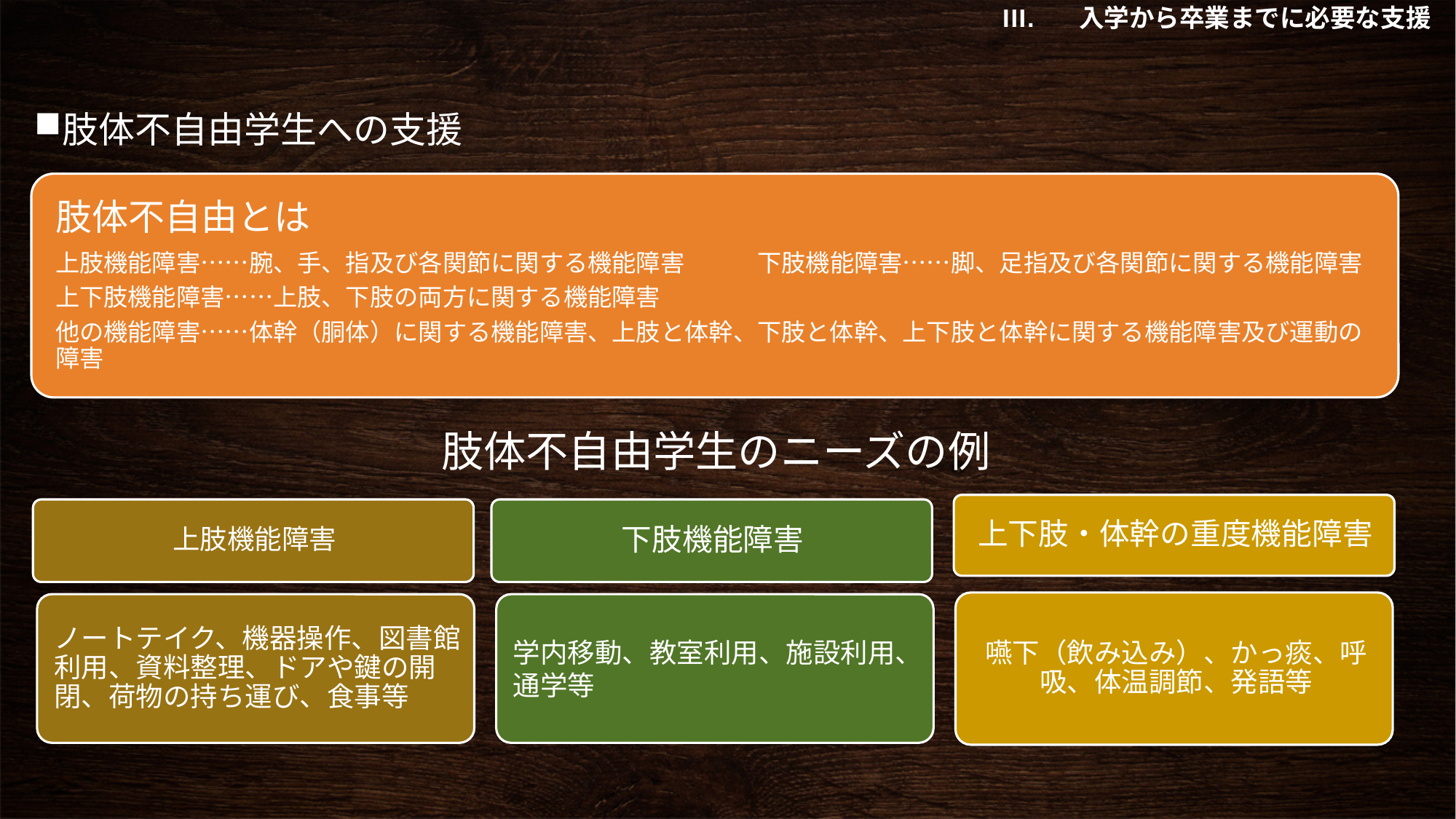

入学から卒業までに必要な支援
肢体不自由学生への支援
肢体不自由とは
上肢機能障害……腕、手、指及び各関節に関する機能障害　　　下肢機能障害……脚、足指及び各関節に関する機能障害
上下肢機能障害……上肢、下肢の両方に関する機能障害
他の機能障害……体幹（胴体）に関する機能障害、上肢と体幹、下肢と体幹、上下肢と体幹に関する機能障害及び運動の障害
肢体不自由学生のニーズの例
上肢機能障害
ノートテイク、機器操作、図書館利用、資料整理、ドアや鍵の開閉、荷物の持ち運び、食事等
下肢機能障害
学内移動、教室利用、施設利用、通学等
上下肢・体幹の重度機能障害
嚥下（飲み込み）、かっ痰、呼吸、体温調節、発語等